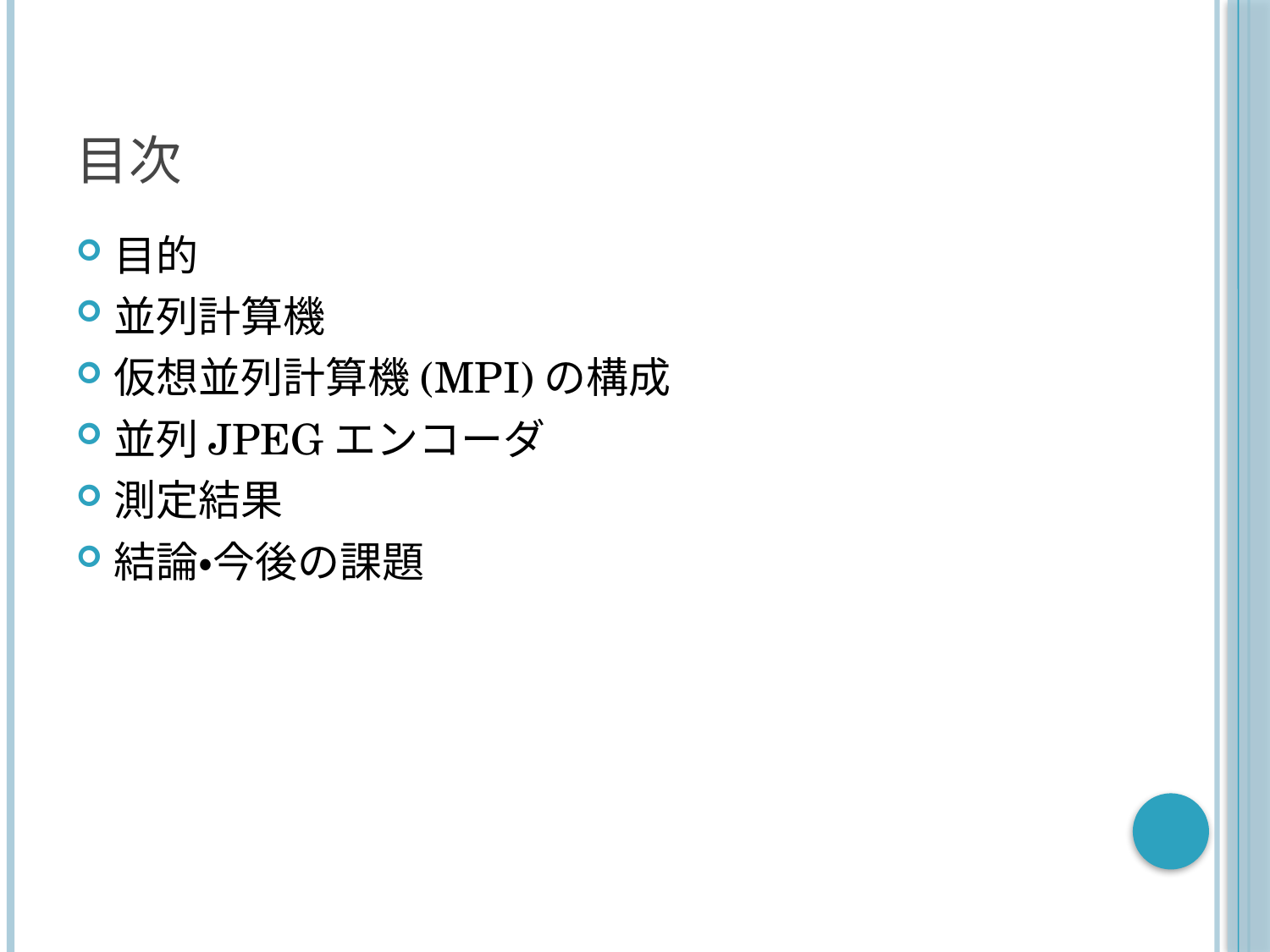

# 目次
目的
並列計算機
仮想並列計算機(MPI)の構成
並列JPEGエンコーダ
測定結果
結論・今後の課題